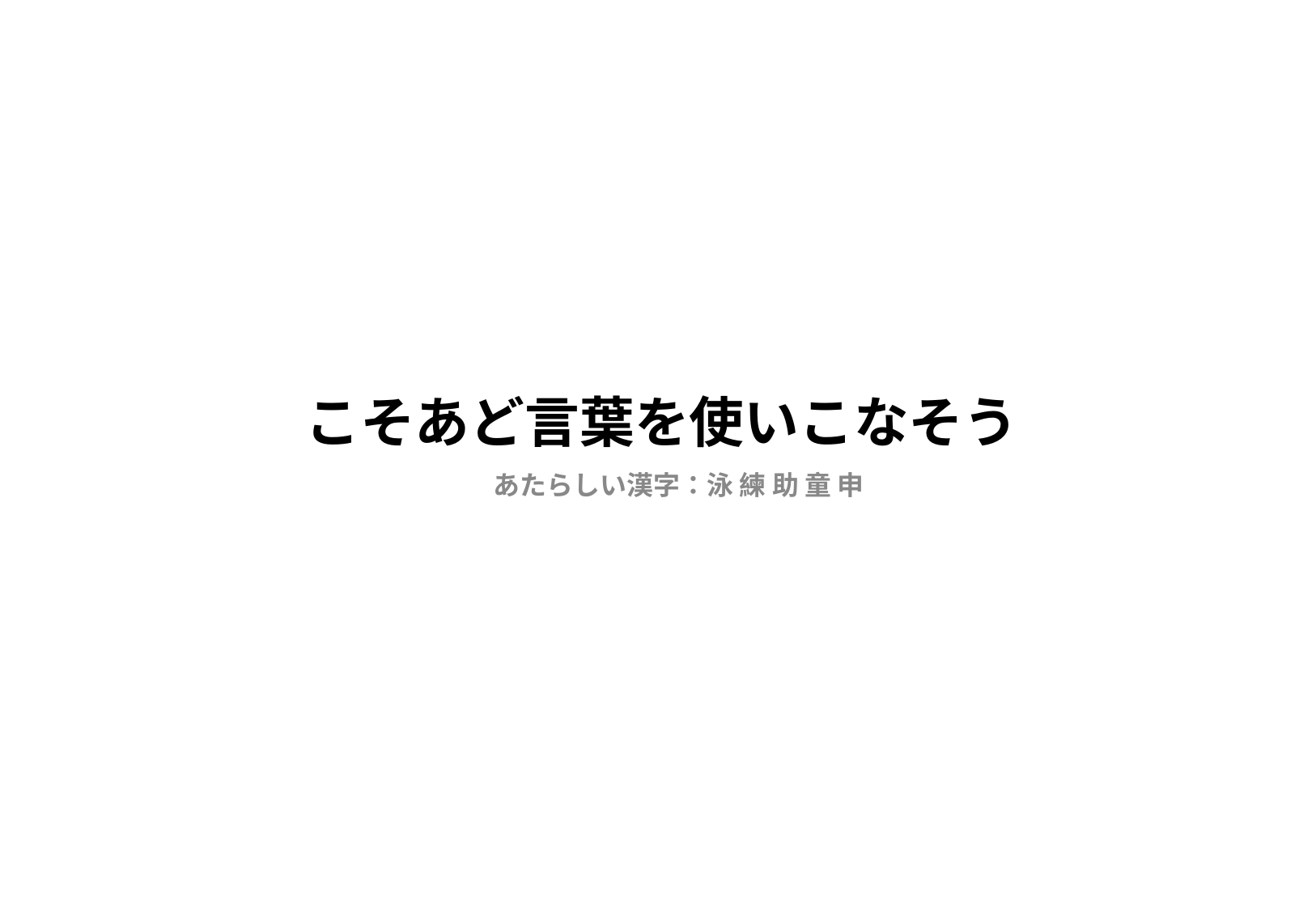

# こそあど言葉を使いこなそう
あたらしい漢字：泳 練 助 童 申